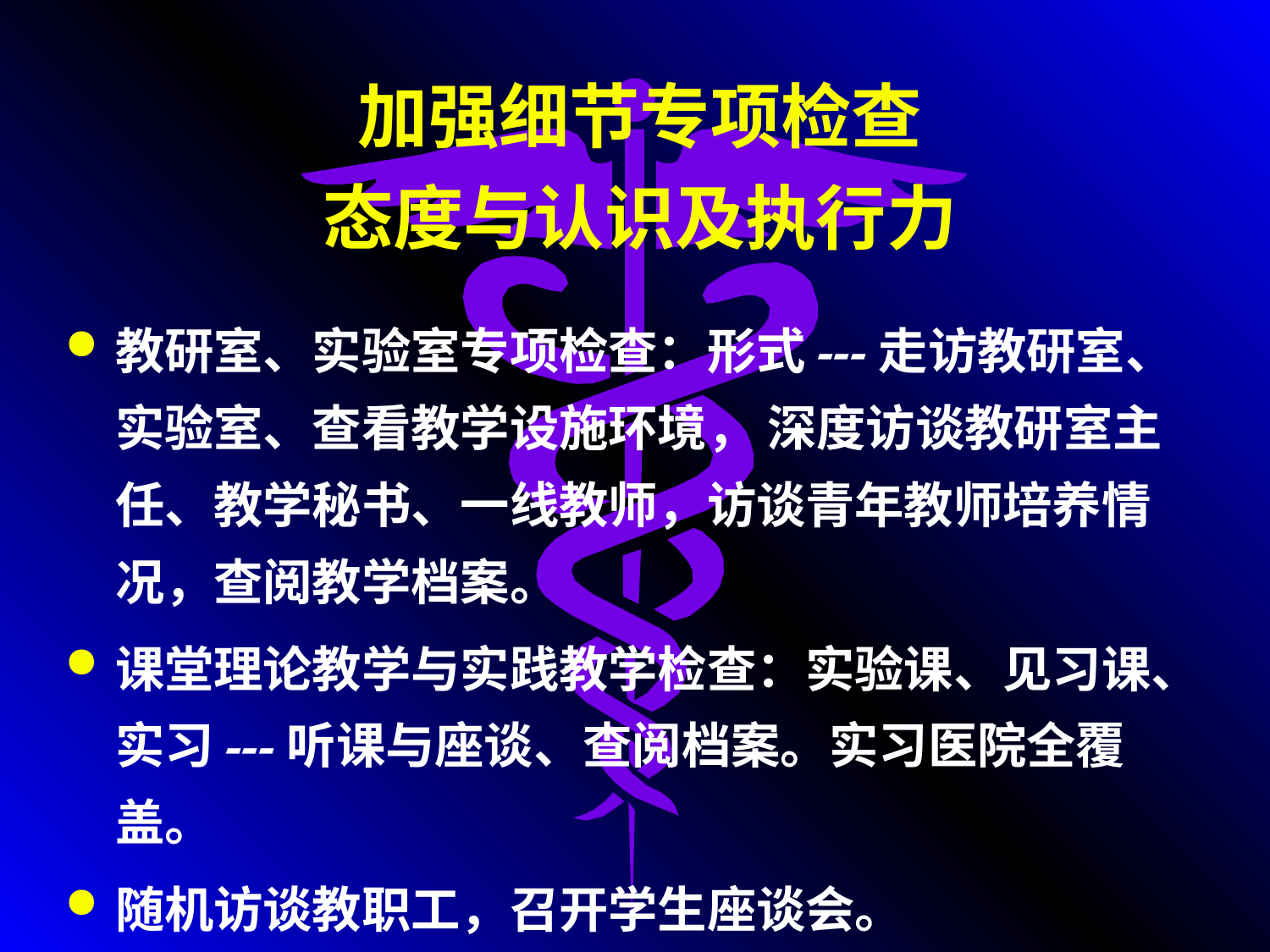

# 加强细节专项检查 态度与认识及执行力
教研室、实验室专项检查：形式---走访教研室、实验室、查看教学设施环境， 深度访谈教研室主任、教学秘书、一线教师，访谈青年教师培养情况，查阅教学档案。
课堂理论教学与实践教学检查：实验课、见习课、实习---听课与座谈、查阅档案。实习医院全覆盖。
随机访谈教职工，召开学生座谈会。